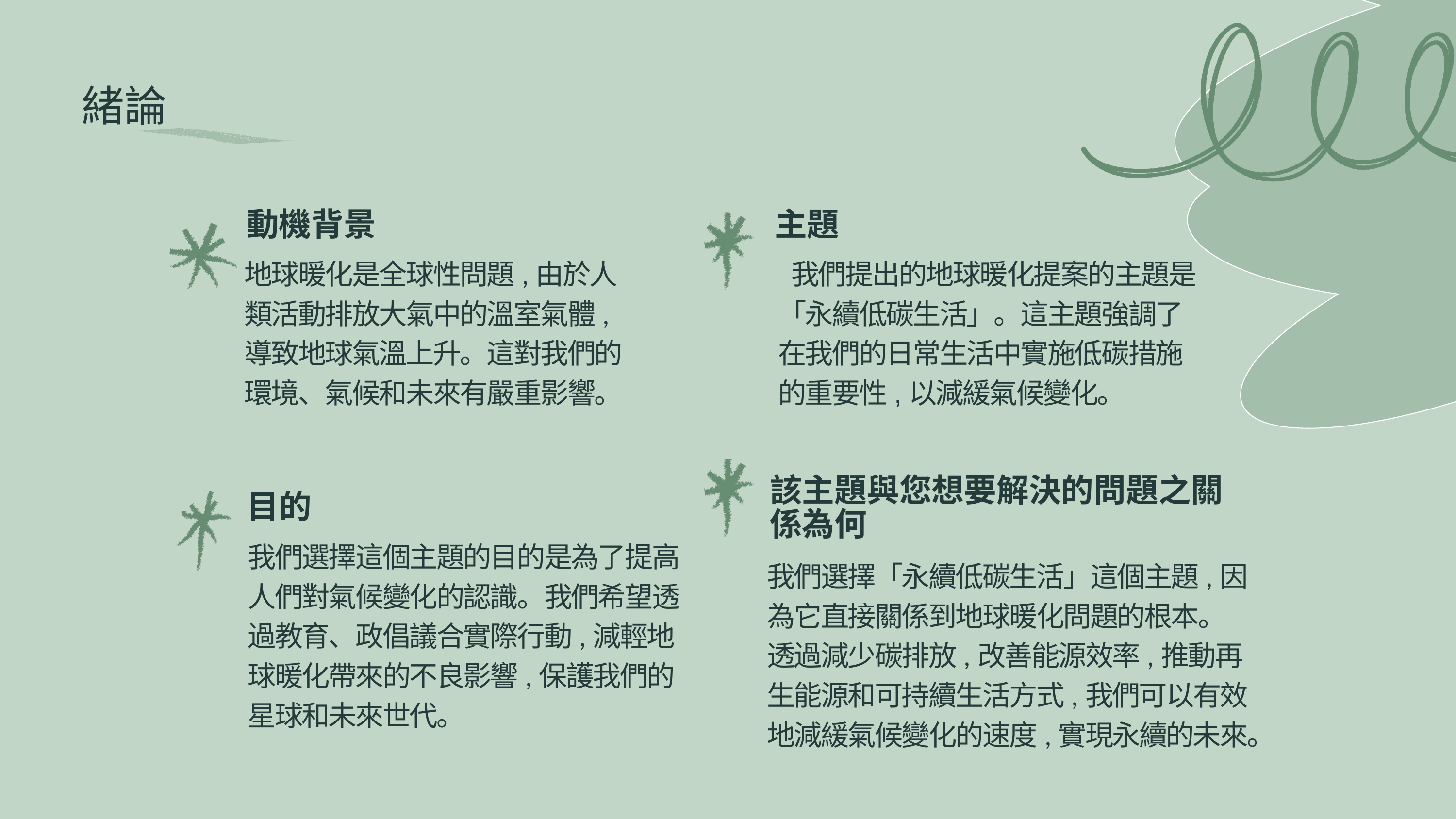

緒論

動機背景
地球暖化是全球性問題,由於人類活動排放大氣中的溫室氣體,導致地球氣溫上升。這對我們的環境、氣候和未來有嚴重影響。

主題
 我們提出的地球暖化提案的主題是「永續低碳生活」。這主題強調了在我們的日常生活中實施低碳措施的重要性,以減緩氣候變化。

該主題與您想要解決的問題之關係為何
我們選擇「永續低碳生活」這個主題,因為它直接關係到地球暖化問題的根本。透過減少碳排放,改善能源效率,推動再生能源和可持續生活方式,我們可以有效地減緩氣候變化的速度,實現永續的未來。
目的
我們選擇這個主題的目的是為了提高人們對氣候變化的認識。我們希望透過教育、政倡議合實際行動,減輕地球暖化帶來的不良影響,保護我們的星球和未來世代。